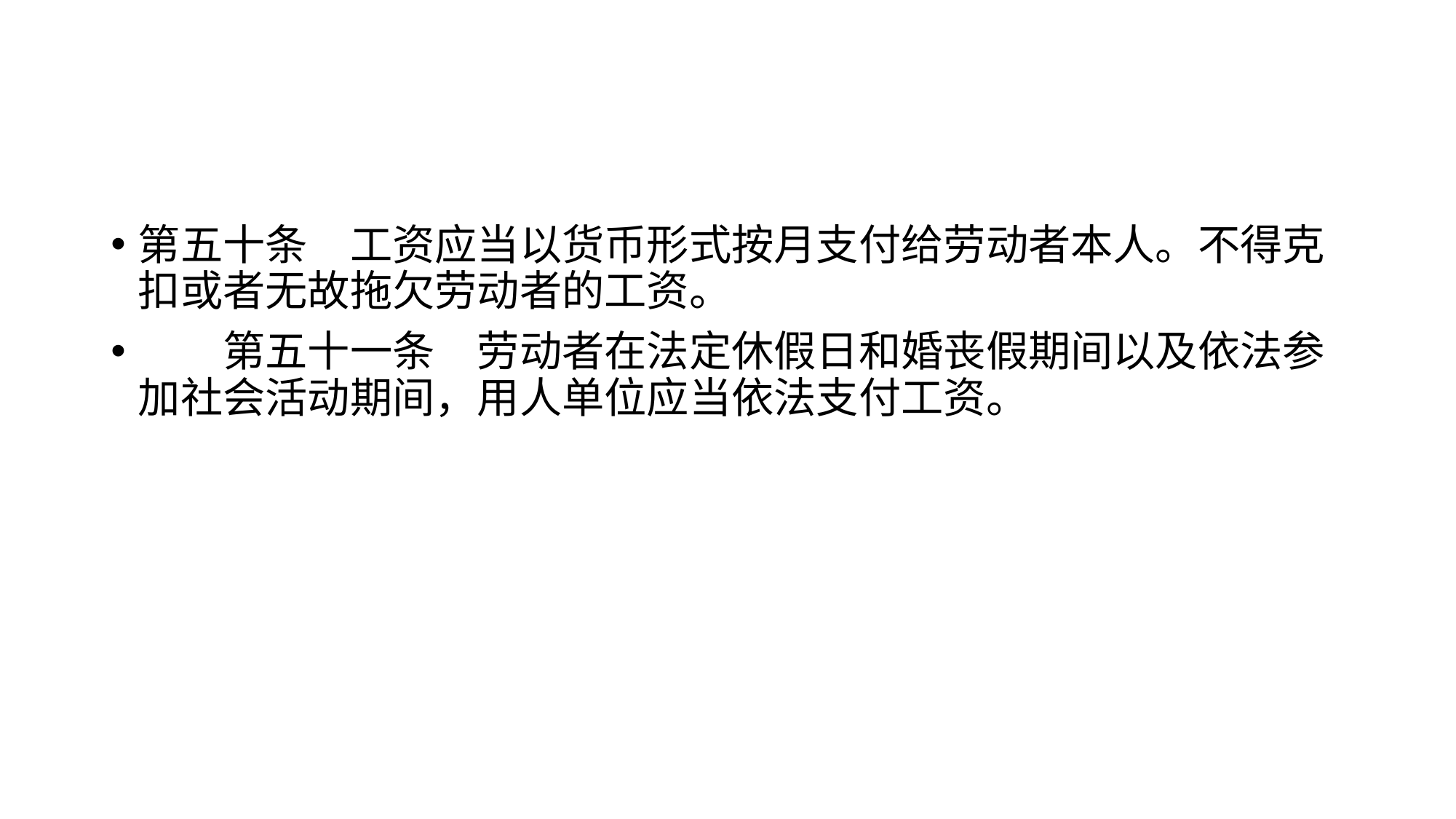

#
第五十条　工资应当以货币形式按月支付给劳动者本人。不得克扣或者无故拖欠劳动者的工资。
　　第五十一条　劳动者在法定休假日和婚丧假期间以及依法参加社会活动期间，用人单位应当依法支付工资。